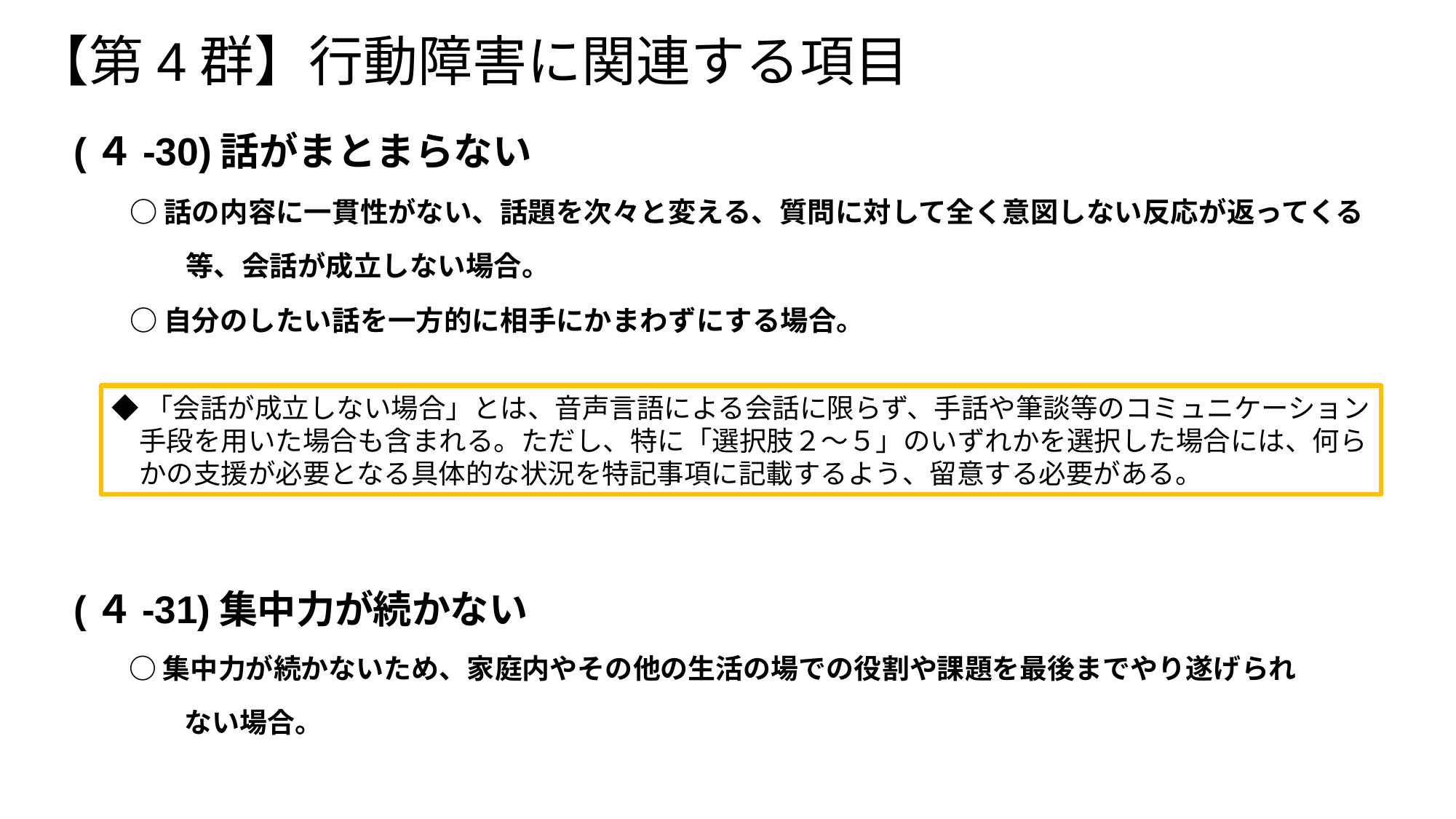

# 【第4群】行動障害に関連する項目
(４-30)話がまとまらない
　　○ 話の内容に一貫性がない、話題を次々と変える、質問に対して全く意図しない反応が返ってくる
　　　　等、会話が成立しない場合。
　　○ 自分のしたい話を一方的に相手にかまわずにする場合。
◆「会話が成立しない場合」とは、音声言語による会話に限らず、手話や筆談等のコミュニケーション
　手段を用いた場合も含まれる。ただし、特に「選択肢２～５」のいずれかを選択した場合には、何ら
　かの支援が必要となる具体的な状況を特記事項に記載するよう、留意する必要がある。
(４-31)集中力が続かない
　　○ 集中力が続かないため、家庭内やその他の生活の場での役割や課題を最後までやり遂げられ
　　　　ない場合。